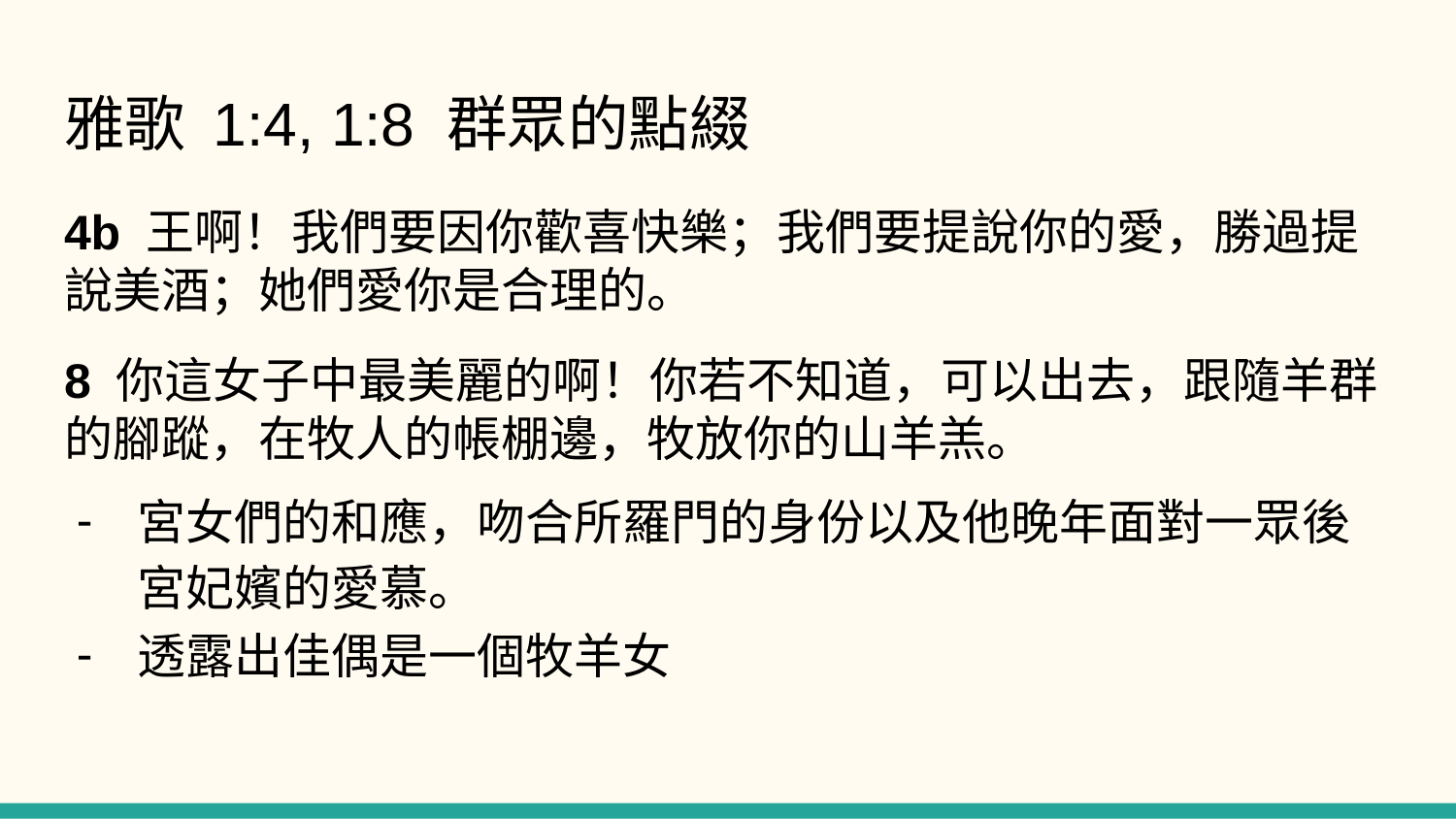

# 雅歌 1:4, 1:8 群眾的點綴
4b 王啊！我們要因你歡喜快樂；我們要提說你的愛，勝過提說美酒；她們愛你是合理的。
8 你這女子中最美麗的啊！你若不知道，可以出去，跟隨羊群的腳蹤，在牧人的帳棚邊，牧放你的山羊羔。
宮女們的和應，吻合所羅門的身份以及他晚年面對一眾後宮妃嬪的愛慕。
透露出佳偶是一個牧羊女